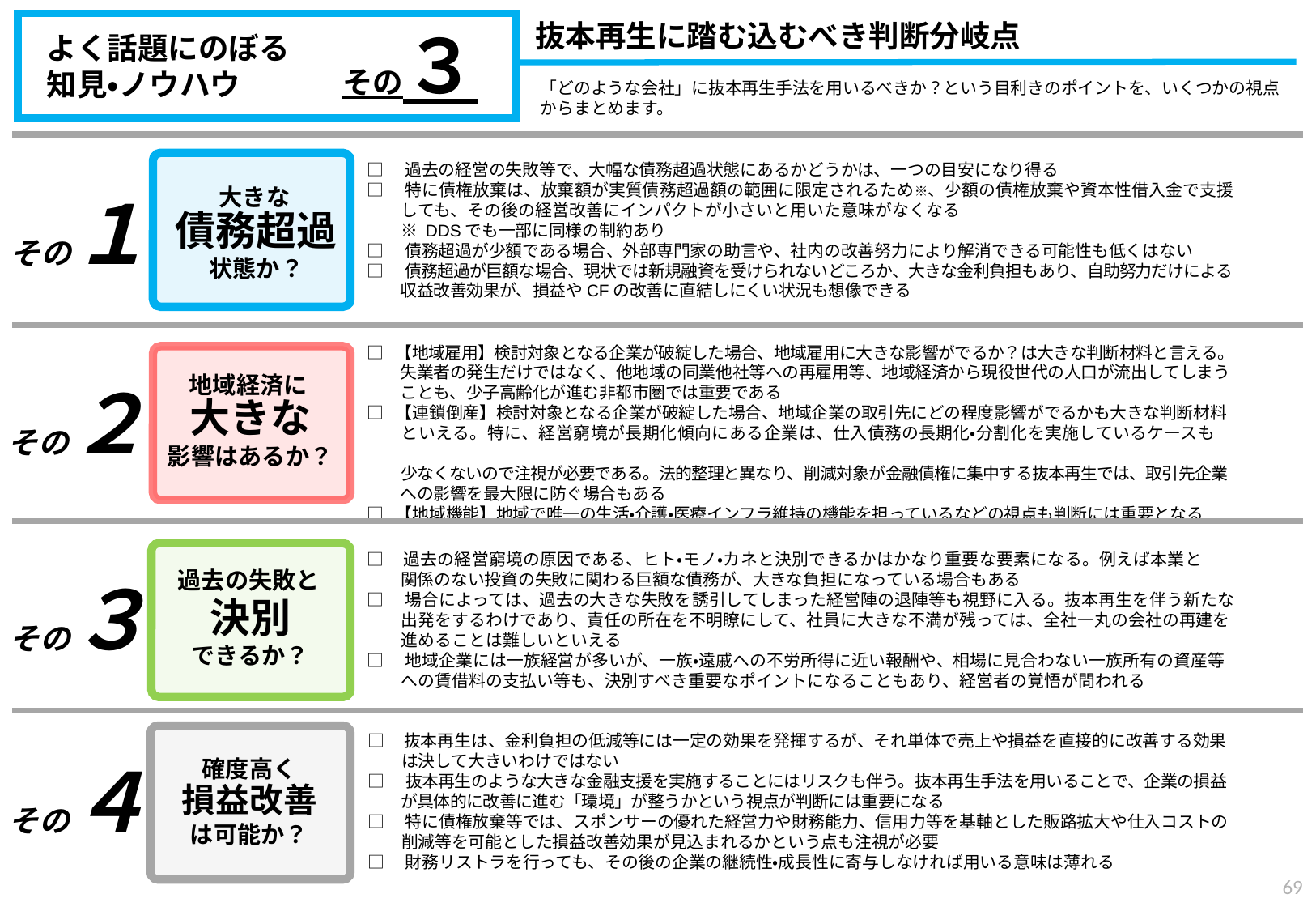

抜本再生に踏む込むべき判断分岐点

その３
よく話題にのぼる
知見・ノウハウ
「どのような会社」に抜本再生手法を用いるべきか？という目利きのポイントを、いくつかの視点からまとめます。

大きな
債務超過
状態か？
その１
□　過去の経営の失敗等で、大幅な債務超過状態にあるかどうかは、一つの目安になり得る
□　特に債権放棄は、放棄額が実質債務超過額の範囲に限定されるため※、少額の債権放棄や資本性借入金で支援
　　しても、その後の経営改善にインパクトが小さいと用いた意味がなくなる
　　※ DDSでも一部に同様の制約あり
□　債務超過が少額である場合、外部専門家の助言や、社内の改善努力により解消できる可能性も低くはない
□　債務超過が巨額な場合、現状では新規融資を受けられないどころか、大きな金利負担もあり、自助努力だけによる
　　収益改善効果が、損益やCFの改善に直結しにくい状況も想像できる
□  【地域雇用】検討対象となる企業が破綻した場合、地域雇用に大きな影響がでるか？は大きな判断材料と言える。
　　失業者の発生だけではなく、他地域の同業他社等への再雇用等、地域経済から現役世代の人口が流出してしまう
　　ことも、少子高齢化が進む非都市圏では重要である
□  【連鎖倒産】検討対象となる企業が破綻した場合、地域企業の取引先にどの程度影響がでるかも大きな判断材料
　　といえる。特に、経営窮境が長期化傾向にある企業は、仕入債務の長期化・分割化を実施しているケースも
　　少なくないので注視が必要である。法的整理と異なり、削減対象が金融債権に集中する抜本再生では、取引先企業
　　への影響を最大限に防ぐ場合もある
□  【地域機能】地域で唯一の生活・介護・医療インフラ維持の機能を担っているなどの視点も判断には重要となる

地域経済に
その２
大きな
影響はあるか？
□    過去の経営窮境の原因である、ヒト・モノ・カネと決別できるかはかなり重要な要素になる。例えば本業と
　　関係のない投資の失敗に関わる巨額な債務が、大きな負担になっている場合もある
□　場合によっては、過去の大きな失敗を誘引してしまった経営陣の退陣等も視野に入る。抜本再生を伴う新たな
　　出発をするわけであり、責任の所在を不明瞭にして、社員に大きな不満が残っては、全社一丸の会社の再建を
　　進めることは難しいといえる
□　地域企業には一族経営が多いが、一族・遠戚への不労所得に近い報酬や、相場に見合わない一族所有の資産等
　　への賃借料の支払い等も、決別すべき重要なポイントになることもあり、経営者の覚悟が問われる

過去の失敗と
決別
できるか？
その３
□    抜本再生は、金利負担の低減等には一定の効果を発揮するが、それ単体で売上や損益を直接的に改善する効果
　　は決して大きいわけではない
□　抜本再生のような大きな金融支援を実施することにはリスクも伴う。抜本再生手法を用いることで、企業の損益
　　が具体的に改善に進む「環境」が整うかという視点が判断には重要になる
□　特に債権放棄等では、スポンサーの優れた経営力や財務能力、信用力等を基軸とした販路拡大や仕入コストの
　　削減等を可能とした損益改善効果が見込まれるかという点も注視が必要
□　財務リストラを行っても、その後の企業の継続性・成長性に寄与しなければ用いる意味は薄れる

その４
確度高く
損益改善
は可能か？
69